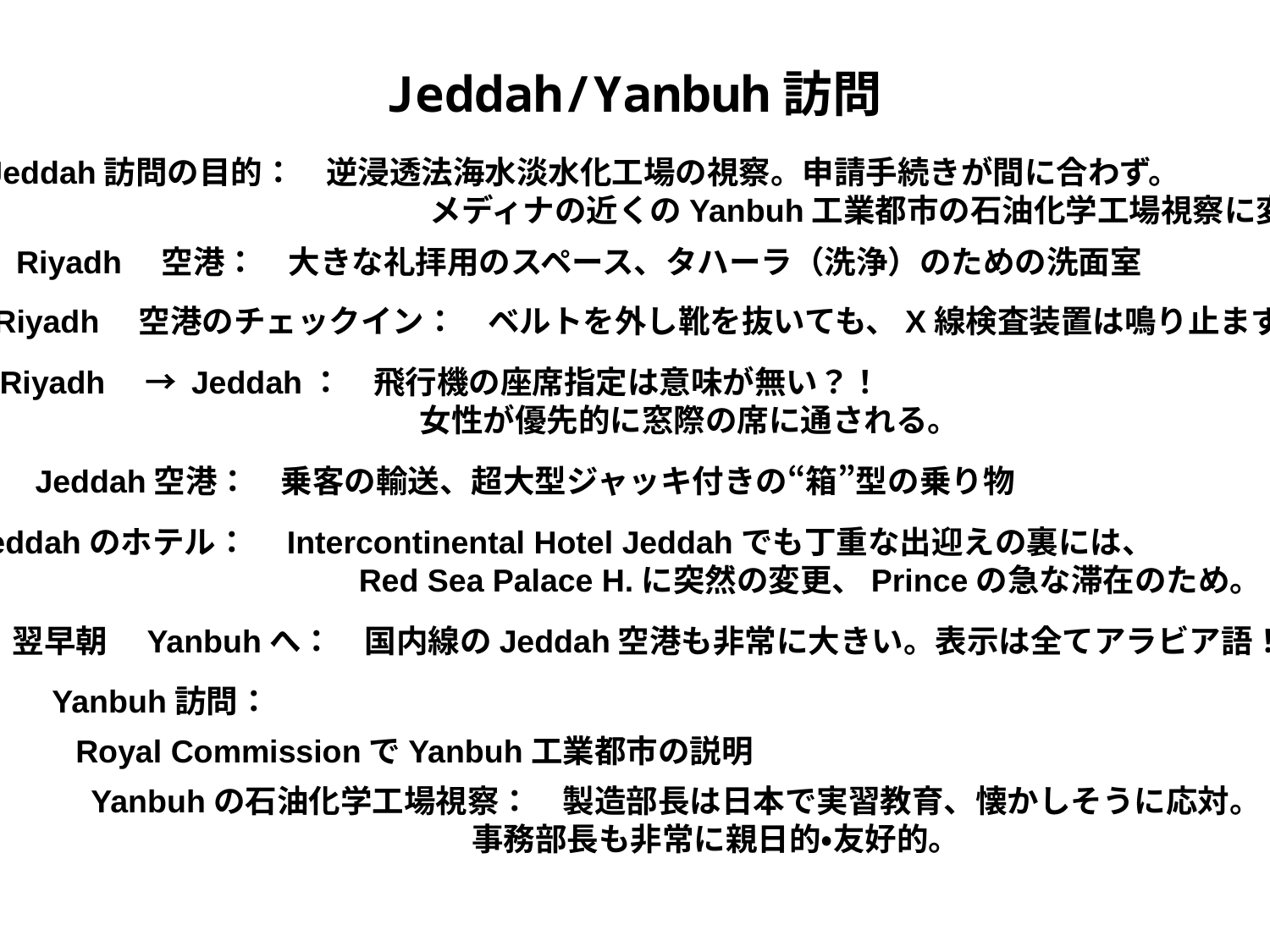

Jeddah/Yanbuh訪問
Jeddah訪問の目的：　逆浸透法海水淡水化工場の視察。申請手続きが間に合わず。
　　　　　　　　　　　　　　メディナの近くのYanbuh工業都市の石油化学工場視察に変更。

Riyadh　空港：　大きな礼拝用のスペース、タハーラ（洗浄）のための洗面室
Riyadh　空港のチェックイン：　ベルトを外し靴を抜いても、X線検査装置は鳴り止まず。
Riyadh　→ Jeddah：　飛行機の座席指定は意味が無い？！
　　　　　　　　　　　　　 女性が優先的に窓際の席に通される。
Jeddah空港：　乗客の輸送、超大型ジャッキ付きの“箱”型の乗り物
Jeddahのホテル：　Intercontinental Hotel Jeddahでも丁重な出迎えの裏には、
　　　　　　　　　　　　Red Sea Palace H.に突然の変更、Princeの急な滞在のため。
翌早朝　Yanbuhへ：　国内線のJeddah空港も非常に大きい。表示は全てアラビア語！
Yanbuh訪問：
Royal CommissionでYanbuh工業都市の説明
Yanbuhの石油化学工場視察：　製造部長は日本で実習教育、懐かしそうに応対。
　　　　　　　　　　　　事務部長も非常に親日的・友好的。